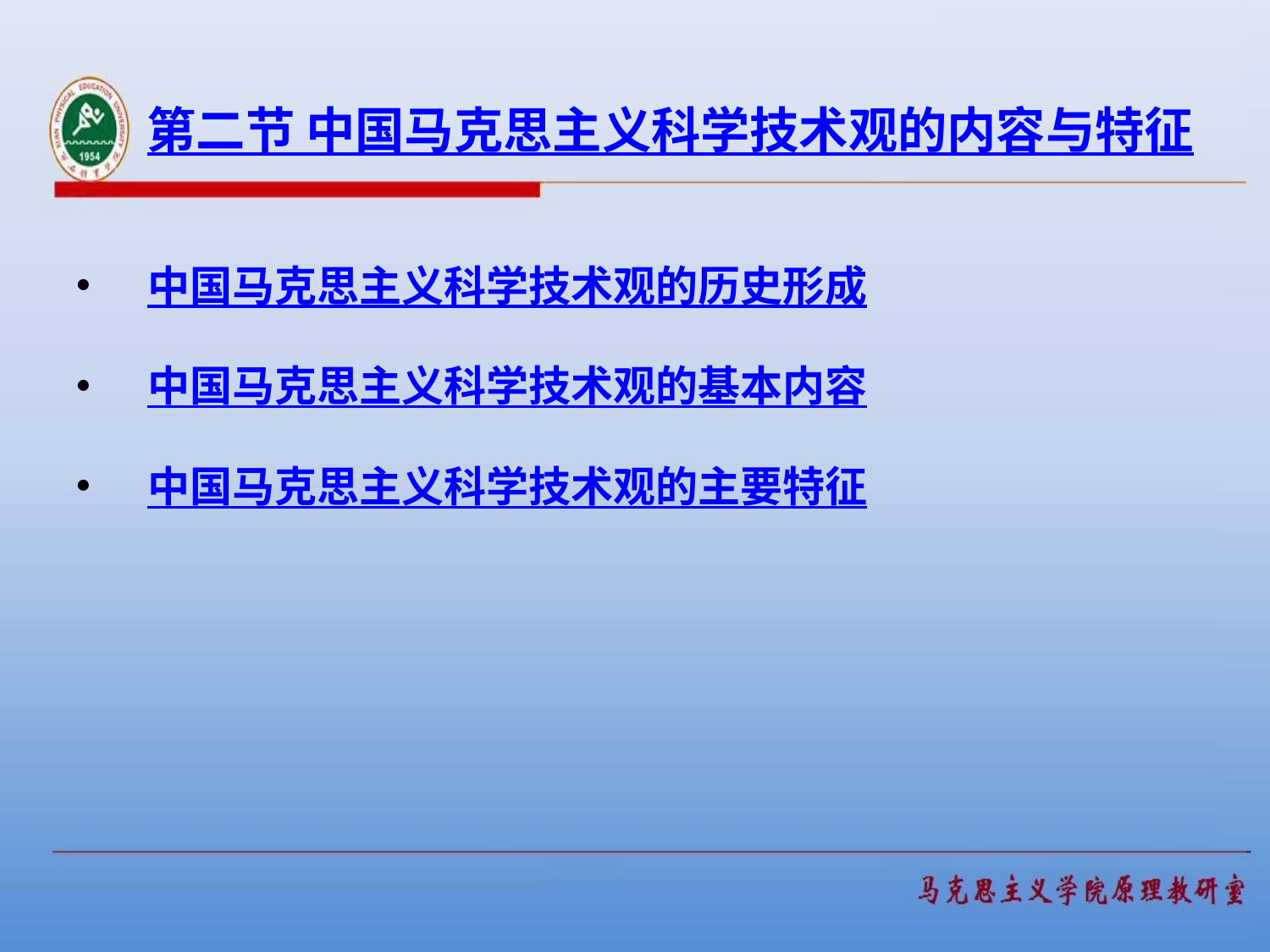

# 第二节 中国马克思主义科学技术观的内容与特征
中国马克思主义科学技术观的历史形成
中国马克思主义科学技术观的基本内容
中国马克思主义科学技术观的主要特征